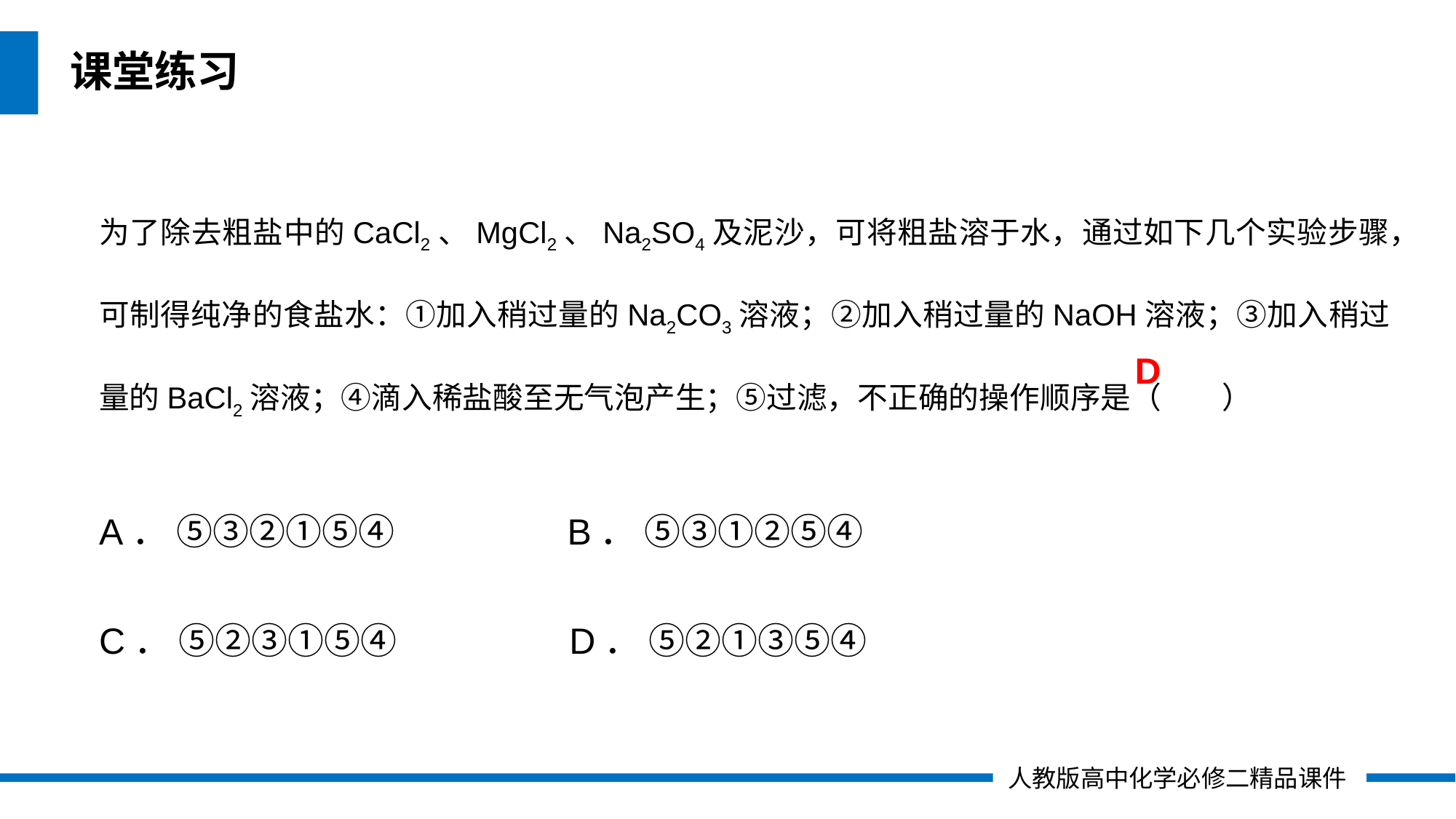

课堂练习
为了除去粗盐中的CaCl2、MgCl2、Na2SO4及泥沙，可将粗盐溶于水，通过如下几个实验步骤，可制得纯净的食盐水：①加入稍过量的Na2CO3溶液；②加入稍过量的NaOH溶液；③加入稍过量的BaCl2溶液；④滴入稀盐酸至无气泡产生；⑤过滤，不正确的操作顺序是（　　）
D
A． ⑤③②①⑤④                    B． ⑤③①②⑤④
C． ⑤②③①⑤④                    D． ⑤②①③⑤④